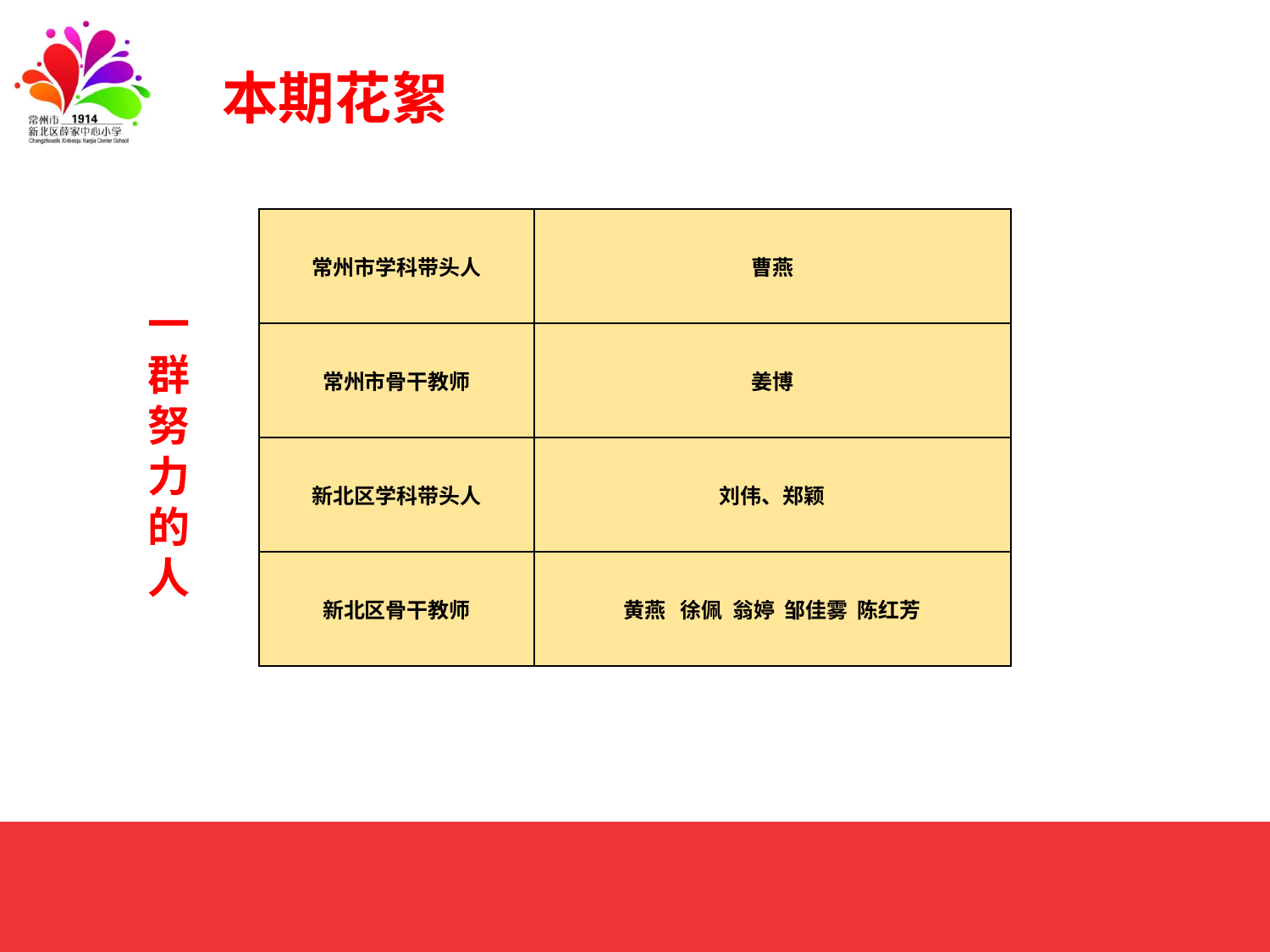

本期花絮

| 常州市学科带头人 | 曹燕 |
| --- | --- |
| 常州市骨干教师 | 姜博 |
| 新北区学科带头人 | 刘伟、郑颖 |
| 新北区骨干教师 | 黄燕 徐佩 翁婷 邹佳雾 陈红芳 |
一
群
努
力
的
人